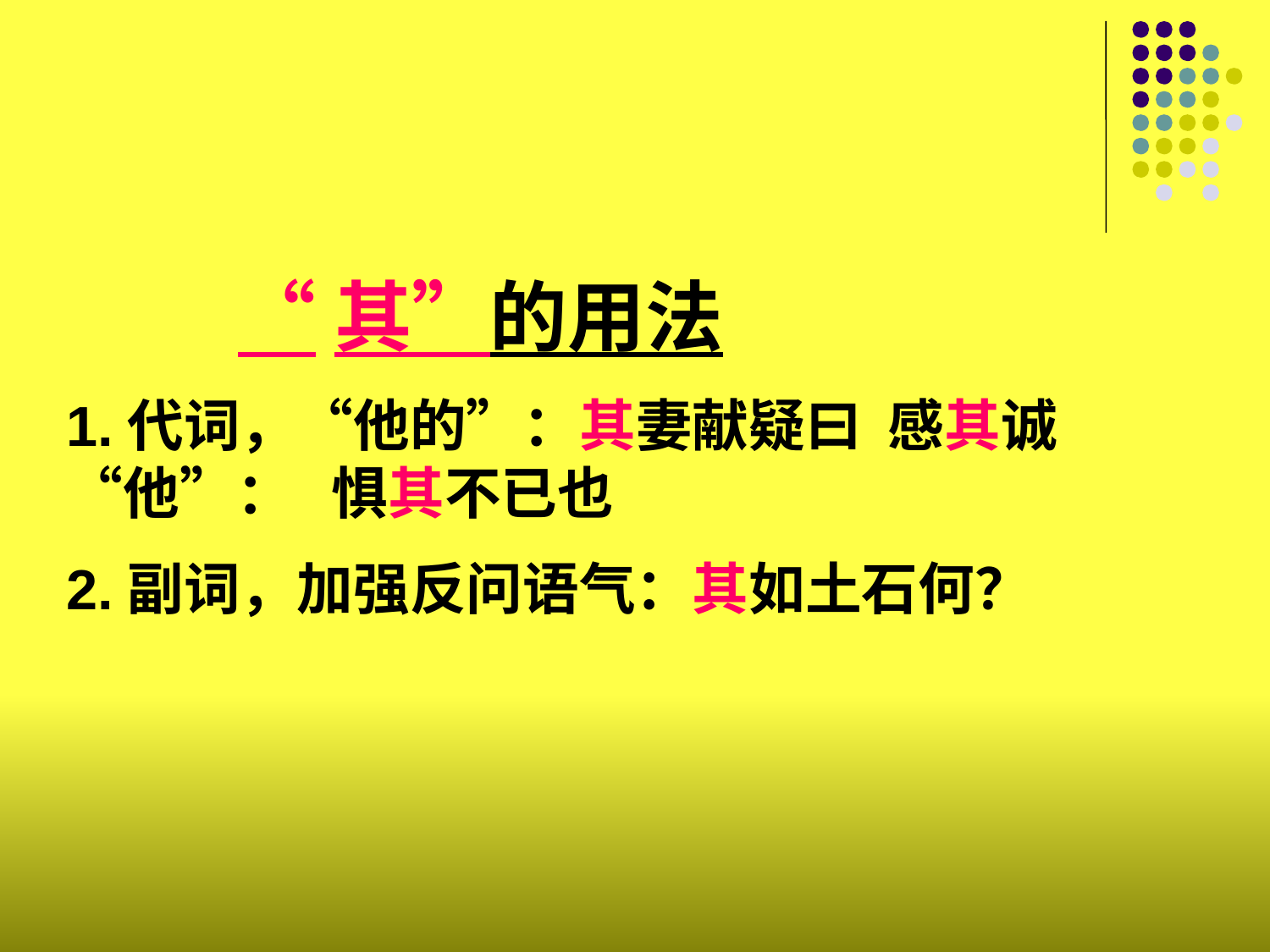

“其”的用法
1.代词，“他的”：其妻献疑曰  感其诚 “他”：   惧其不已也
2.副词，加强反问语气：其如土石何？